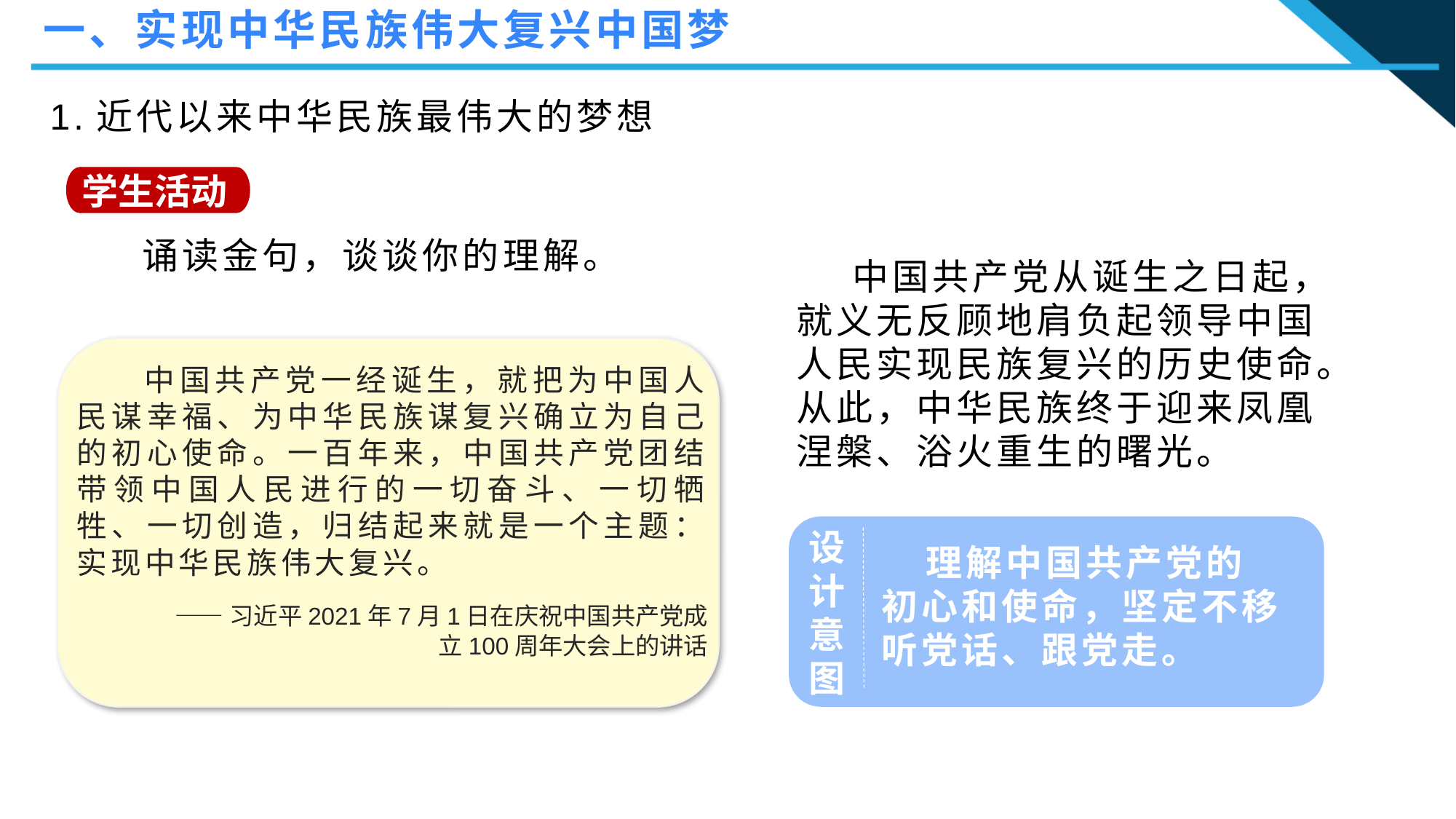

一、实现中华民族伟大复兴中国梦
1.近代以来中华民族最伟大的梦想
学生活动

诵读金句，谈谈你的理解。
    中国共产党从诞生之日起，就义无反顾地肩负起领导中国人民实现民族复兴的历史使命。从此，中华民族终于迎来凤凰涅槃、浴火重生的曙光。

        中国共产党一经诞生，就把为中国人民谋幸福、为中华民族谋复兴确立为自己的初心使命。一百年来，中国共产党团结带领中国人民进行的一切奋斗、一切牺牲、一切创造，归结起来就是一个主题：实现中华民族伟大复兴。
                ——习近平2021年7月1日在庆祝中国共产党成立100周年大会上的讲话
设
计
意
图
   理解中国共产党的初心和使命，坚定不移听党话、跟党走。